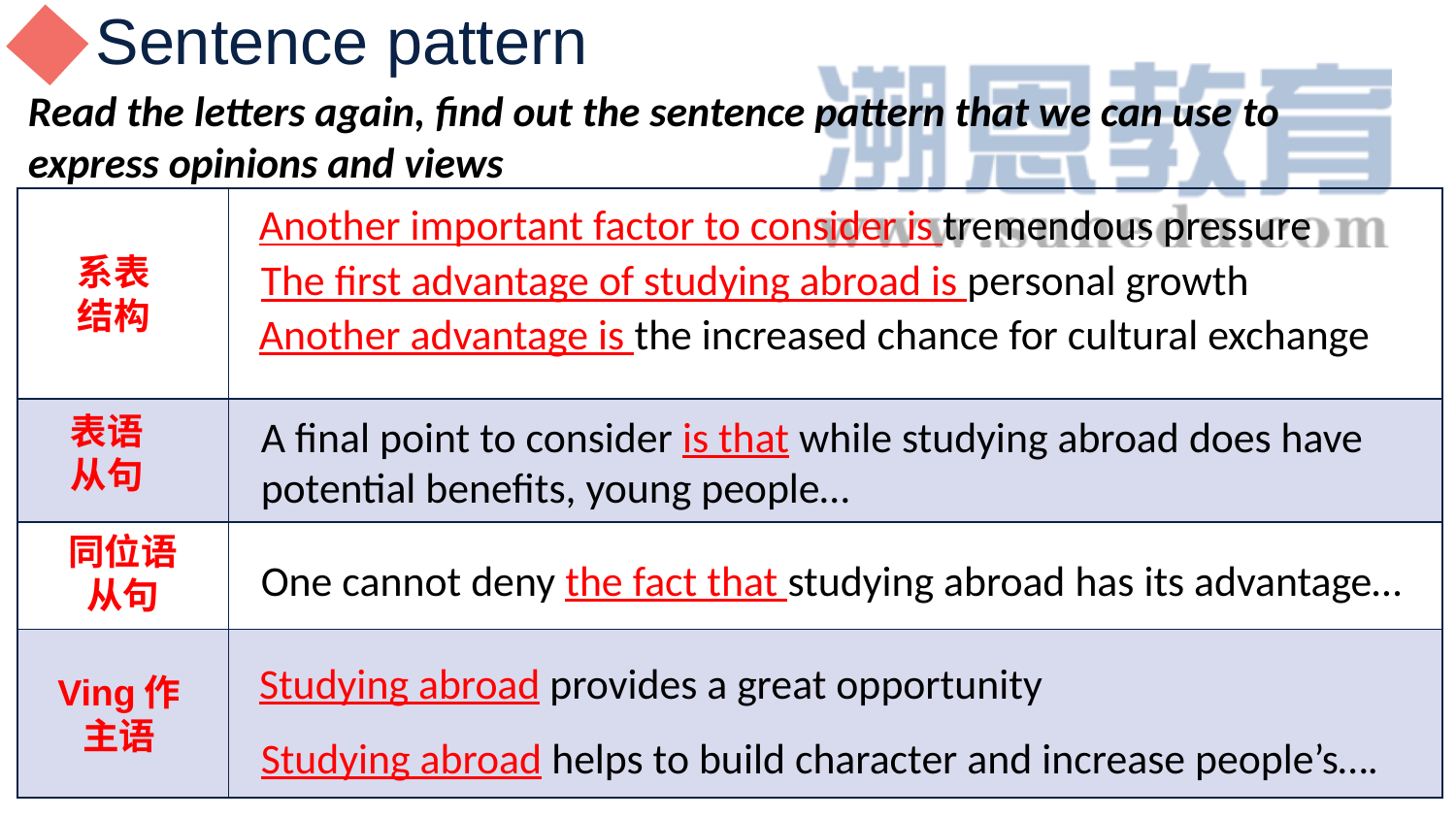

# Sentence pattern

Read the letters again, find out the sentence pattern that we can use to express opinions and views
|  |  |
| --- | --- |
|  |  |
|  |  |
|  |  |
Another important factor to consider is tremendous pressure
系表
结构
The first advantage of studying abroad is personal growth
Another advantage is the increased chance for cultural exchange
表语
从句
A final point to consider is that while studying abroad does have potential benefits, young people…
同位语
从句
One cannot deny the fact that studying abroad has its advantage…
Studying abroad provides a great opportunity
Ving作
主语
Studying abroad helps to build character and increase people’s….